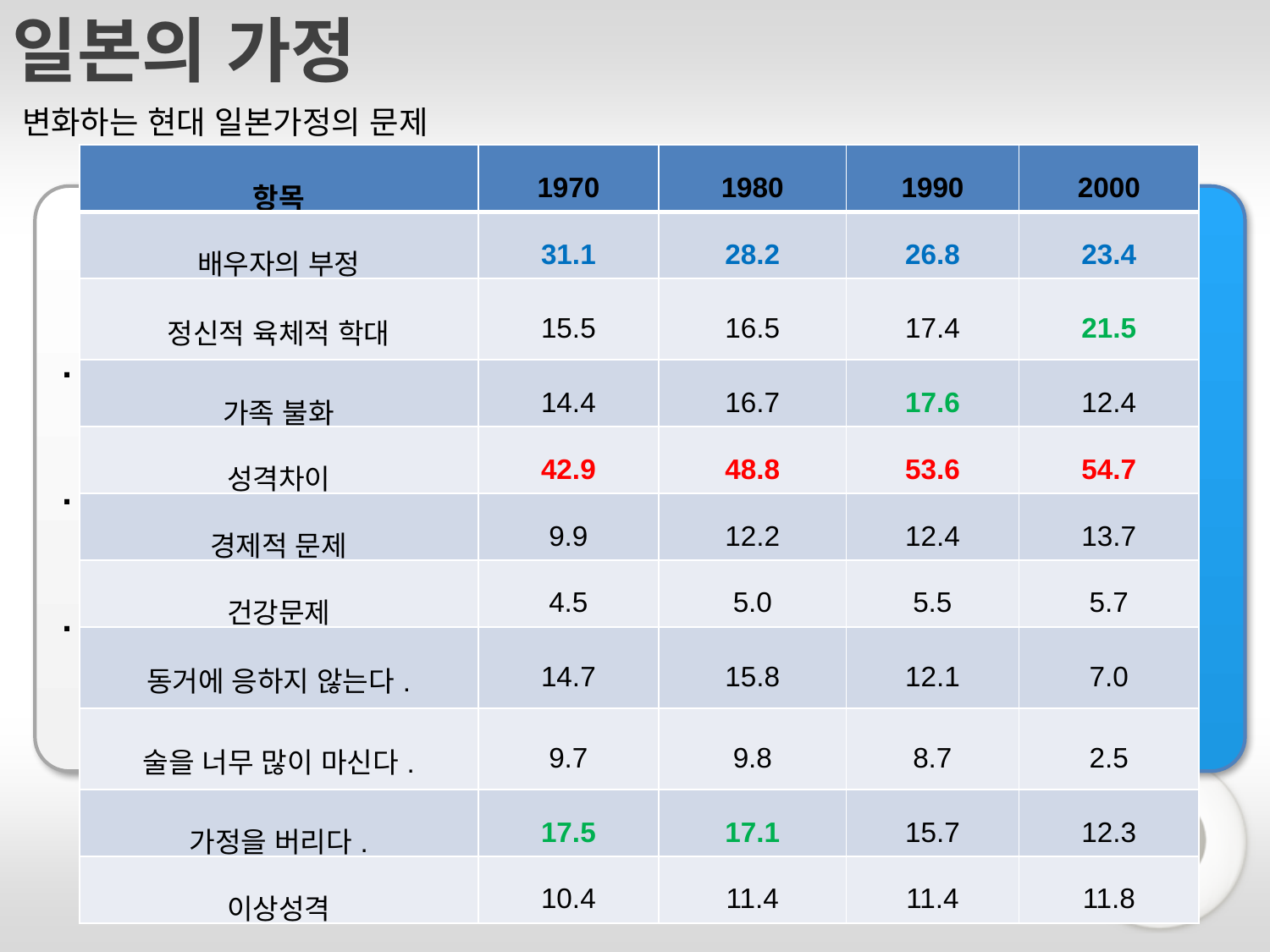

일본의 가정
변화하는 현대 일본가정의 문제

| 항목 | 1970 | 1980 | 1990 | 2000 |
| --- | --- | --- | --- | --- |
| 배우자의 부정 | 31.1 | 28.2 | 26.8 | 23.4 |
| 정신적 육체적 학대 | 15.5 | 16.5 | 17.4 | 21.5 |
| 가족 불화 | 14.4 | 16.7 | 17.6 | 12.4 |
| 성격차이 | 42.9 | 48.8 | 53.6 | 54.7 |
| 경제적 문제 | 9.9 | 12.2 | 12.4 | 13.7 |
| 건강문제 | 4.5 | 5.0 | 5.5 | 5.7 |
| 동거에 응하지 않는다. | 14.7 | 15.8 | 12.1 | 7.0 |
| 술을 너무 많이 마신다. | 9.7 | 9.8 | 8.7 | 2.5 |
| 가정을 버리다. | 17.5 | 17.1 | 15.7 | 12.3 |
| 이상성격 | 10.4 | 11.4 | 11.4 | 11.8 |

저출산문제
고령화문제
이혼문제
. 만산화

. 여성의 고학력화

. 미혼율 증가

. 저출산

. 부양의식 변화

. 경제 활동인구 감소
. 젊은 나이에 결혼

. 주관적 사유